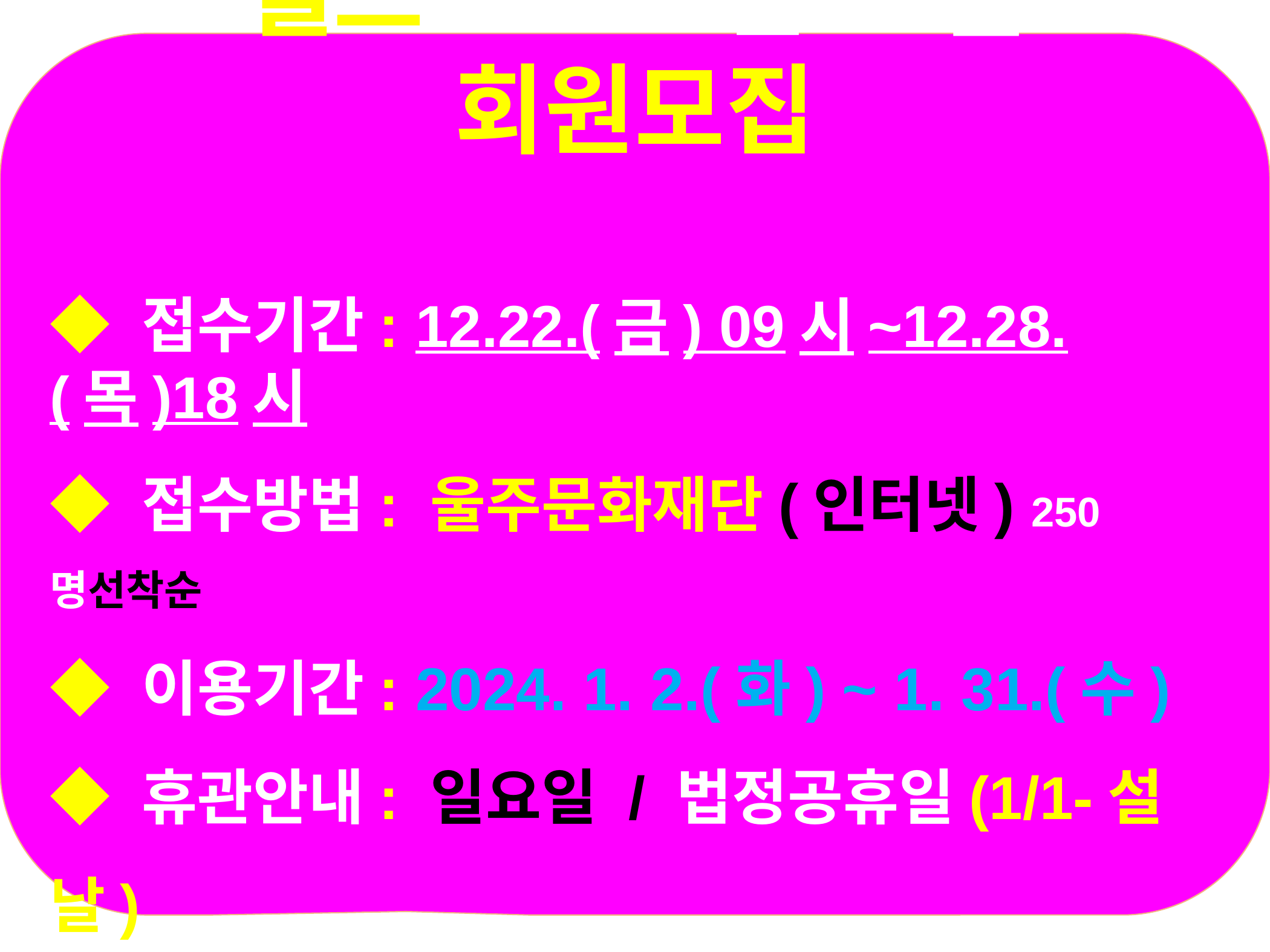

헬스 2024년 1월 회원모집

◆ 접수기간: 12.22.(금) 09시~12.28.(목)18시
◆ 접수방법: 울주문화재단(인터넷) 250명선착순
◆ 이용기간: 2024. 1. 2.(화) ~ 1. 31.(수)
◆ 휴관안내: 일요일 / 법정공휴일(1/1-설날)
◆ 이용요금: 매월 25,000원